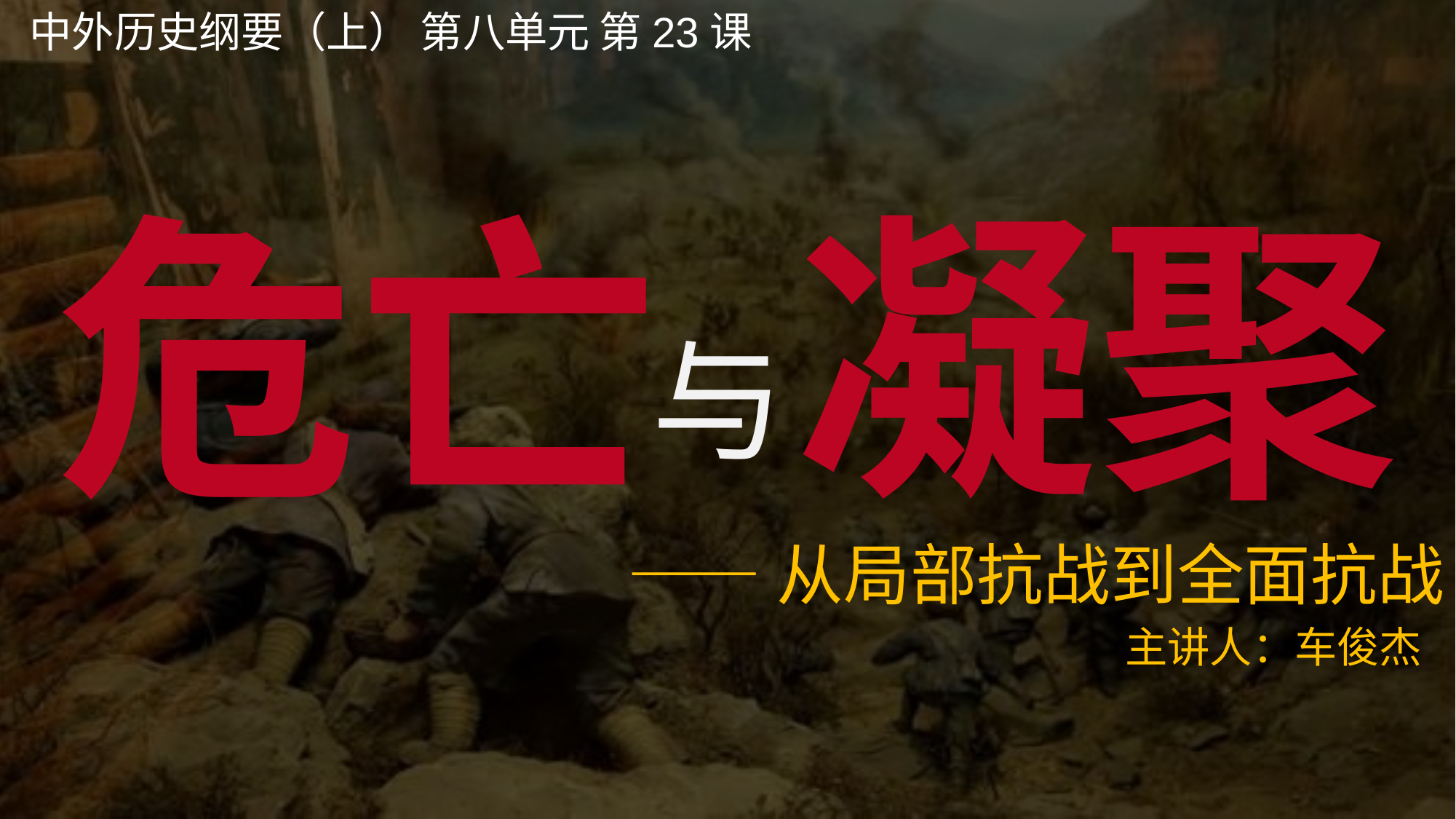

中外历史纲要（上） 第八单元 第23课
危亡  凝聚
——从局部抗战到全面抗战
与
主讲人：车俊杰